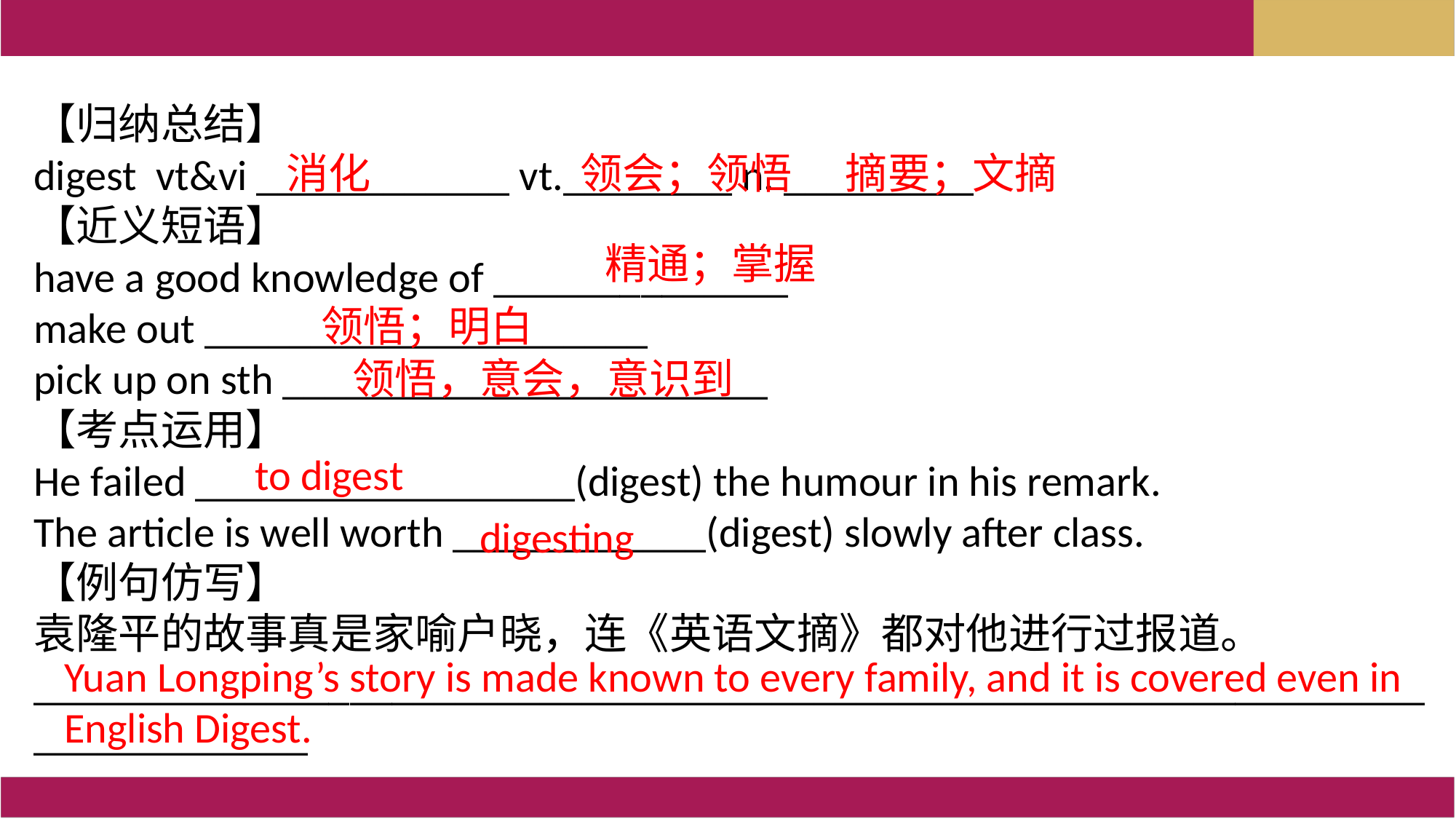

【归纳总结】
digest  vt&vi ____________ vt.________ n. _________
【近义短语】
have a good knowledge of ______________
make out _____________________
pick up on sth _______________________
【考点运用】
He failed __________________(digest) the humour in his remark.
The article is well worth ____________(digest) slowly after class.
【例句仿写】
袁隆平的故事真是家喻户晓，连《英语文摘》都对他进行过报道。
_______________________________________________________________________________
消化
 领会；领悟
 摘要；文摘
  精通；掌握
 领悟；明白
领悟，意会，意识到
to digest
 digesting
Yuan Longping’s story is made known to every family, and it is covered even in English Digest.